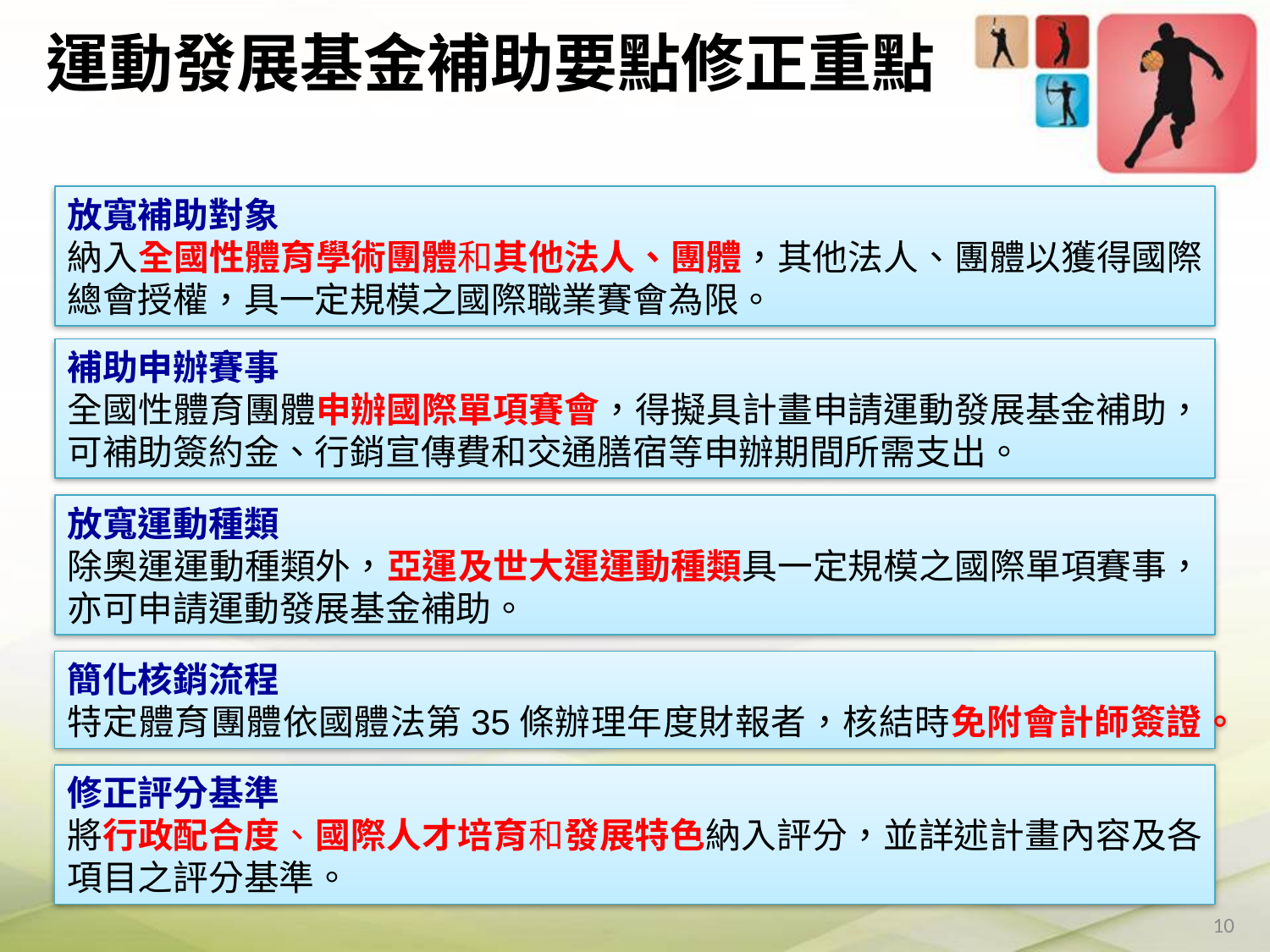

# 運動發展基金補助要點修正重點
放寬補助對象
納入全國性體育學術團體和其他法人、團體，其他法人、團體以獲得國際總會授權，具一定規模之國際職業賽會為限。
補助申辦賽事
全國性體育團體申辦國際單項賽會，得擬具計畫申請運動發展基金補助，可補助簽約金、行銷宣傳費和交通膳宿等申辦期間所需支出。
放寬運動種類
除奧運運動種類外，亞運及世大運運動種類具一定規模之國際單項賽事，亦可申請運動發展基金補助。
簡化核銷流程
特定體育團體依國體法第35條辦理年度財報者，核結時免附會計師簽證。
修正評分基準
將行政配合度、國際人才培育和發展特色納入評分，並詳述計畫內容及各項目之評分基準。
10